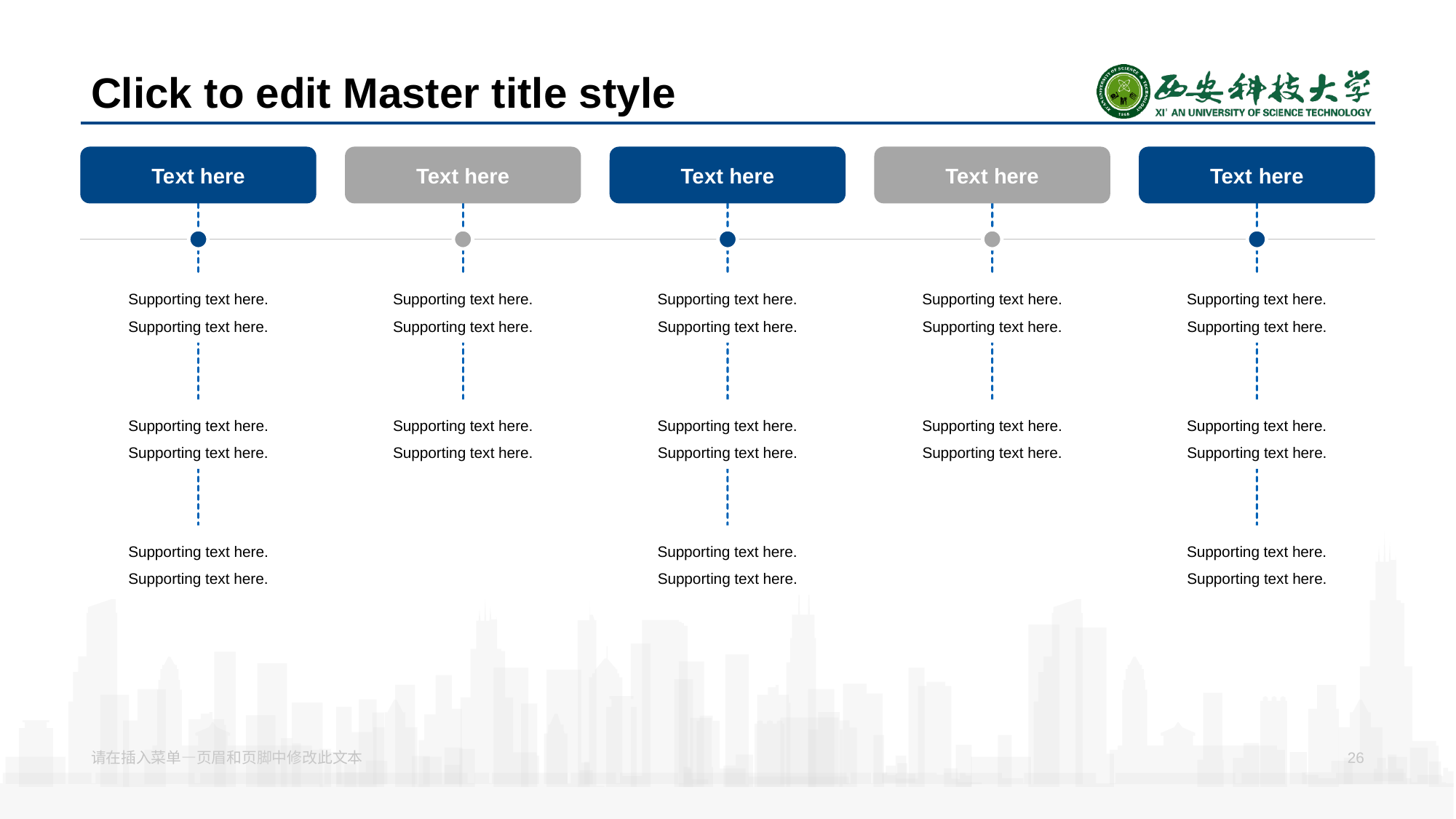

# Click to edit Master title style
Te xt here
Support ing text here.
Supporting text here.
Support ing text here.
Supporting text here.
Support ing text here.
Supporting text here.
Tex t here
Supporting text  here.
Supporting text here.
Supporting text  here.
Supporting text here.
Te xt here
Supporting text here.
Supporting text here.
Supporting text here.
Supporting text here.
Supporting text here.
Supporting text here.
Tex t here
Supporting text  here.
Supporting text here.
Supporting text  here.
Supporting text here.
Text  here
Supporting text here.
Supporting text here.
Supporting text here.
Supporting text here.
Supporting text here.
Supporting text here.

请在插入菜单—页眉和页脚中修改此文本
26